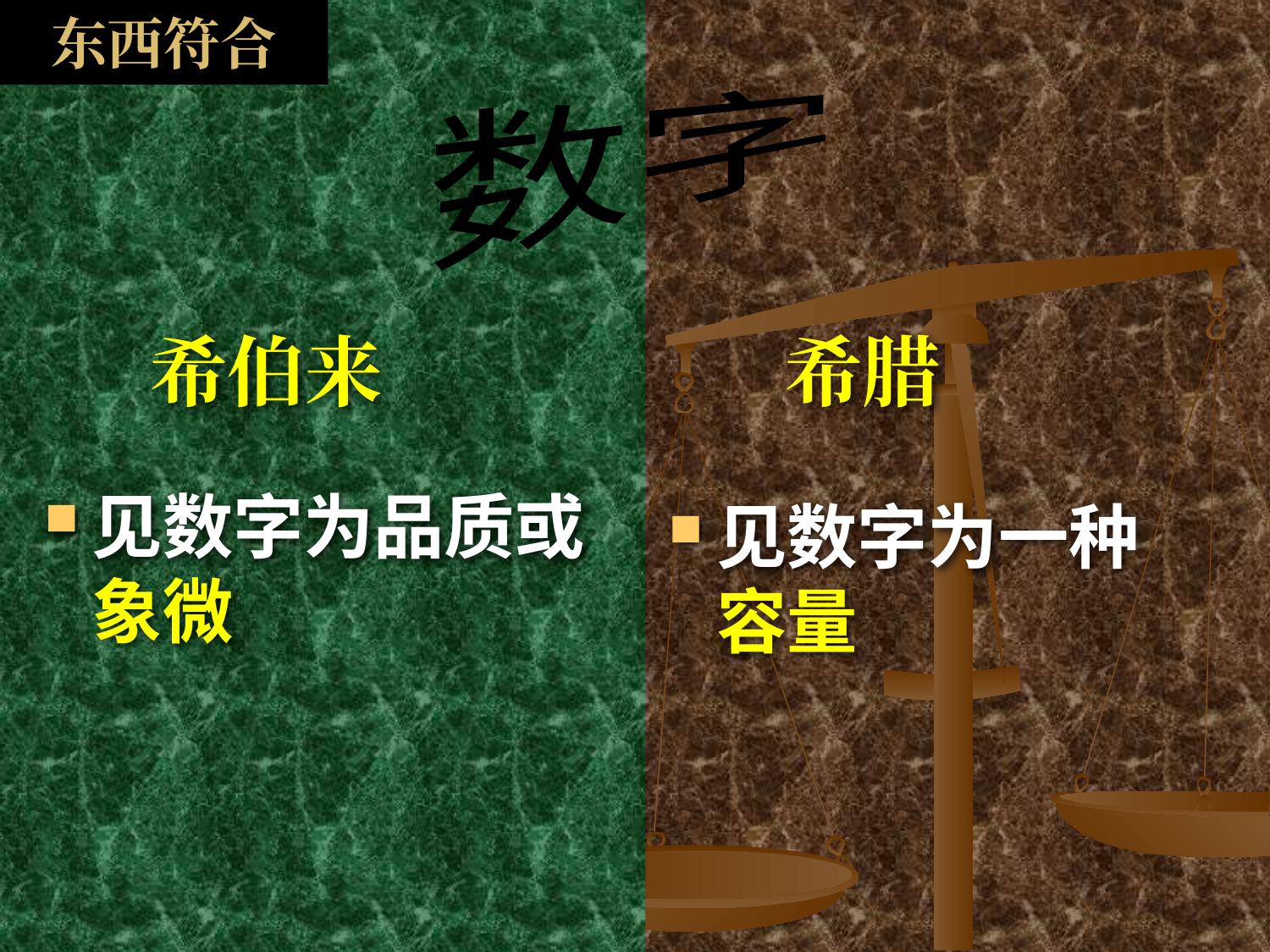

# 东西符合

数字
希伯来
希腊
见数字为品质或象微
见数字为一种容量